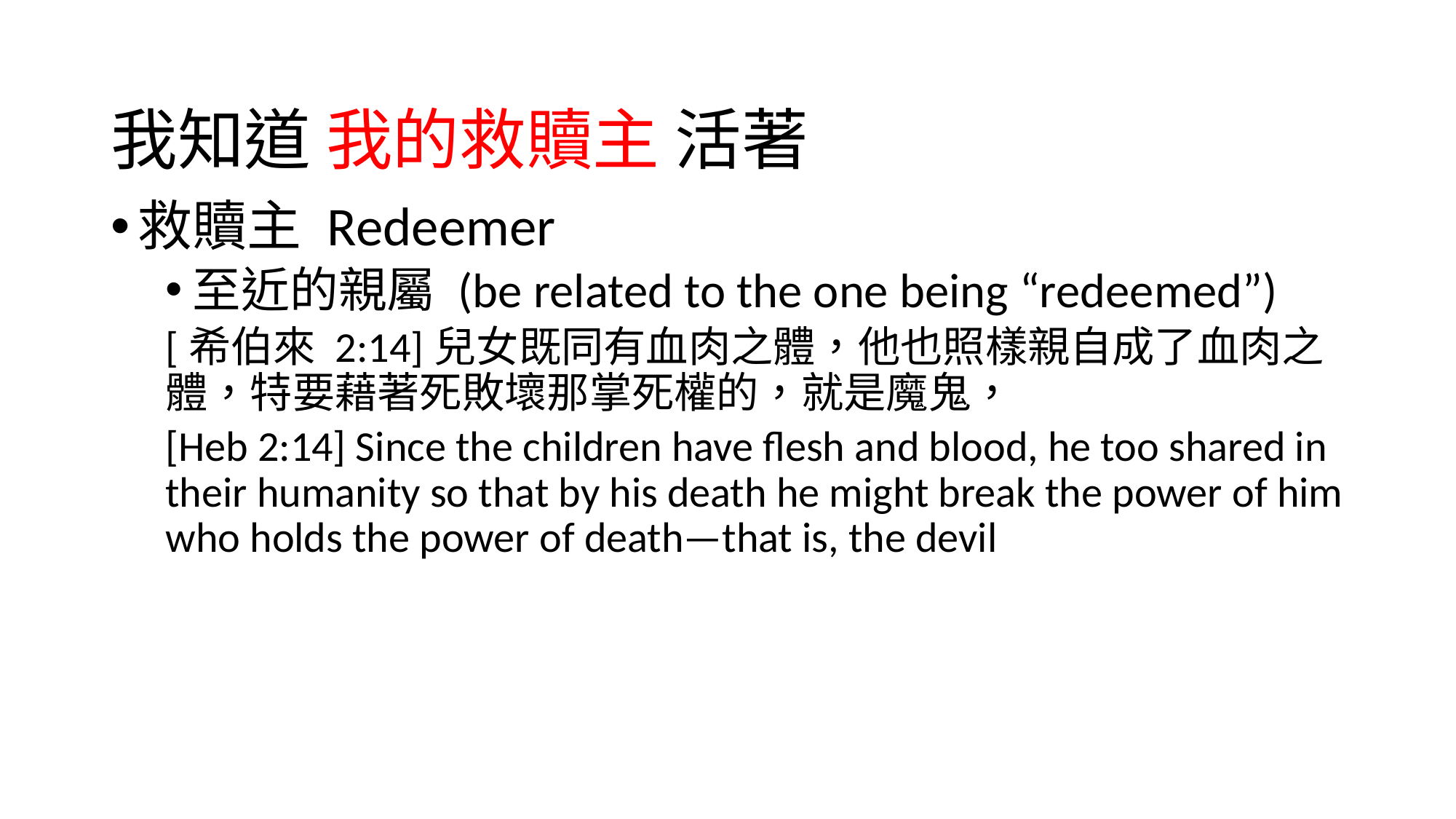

# 我知道 我的救贖主 活著
救贖主 Redeemer
至近的親屬 (be related to the one being “redeemed”)
[希伯來 2:14]兒女既同有血肉之體，他也照樣親自成了血肉之體，特要藉著死敗壞那掌死權的，就是魔鬼，
[Heb 2:14] Since the children have flesh and blood, he too shared in their humanity so that by his death he might break the power of him who holds the power of death—that is, the devil